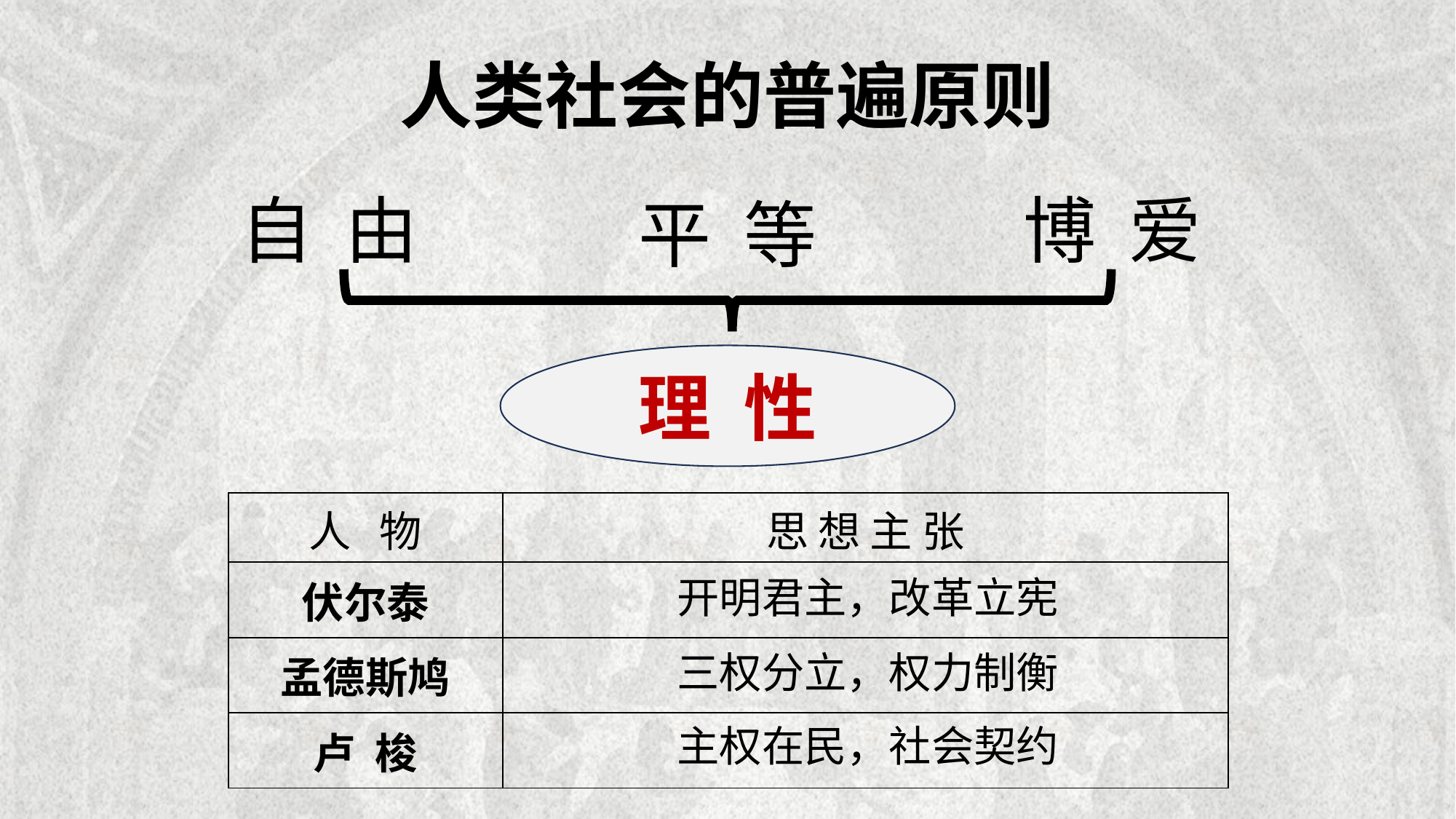

人类社会的普遍原则
博  爱
自  由
平  等
理  性
| 人 物 | 思 想 主 张 |
| --- | --- |
| 伏尔泰 |  |
| 孟德斯鸠 |  |
| 卢 梭 |  |
开明君主，改革立宪
三权分立，权力制衡
主权在民，社会契约